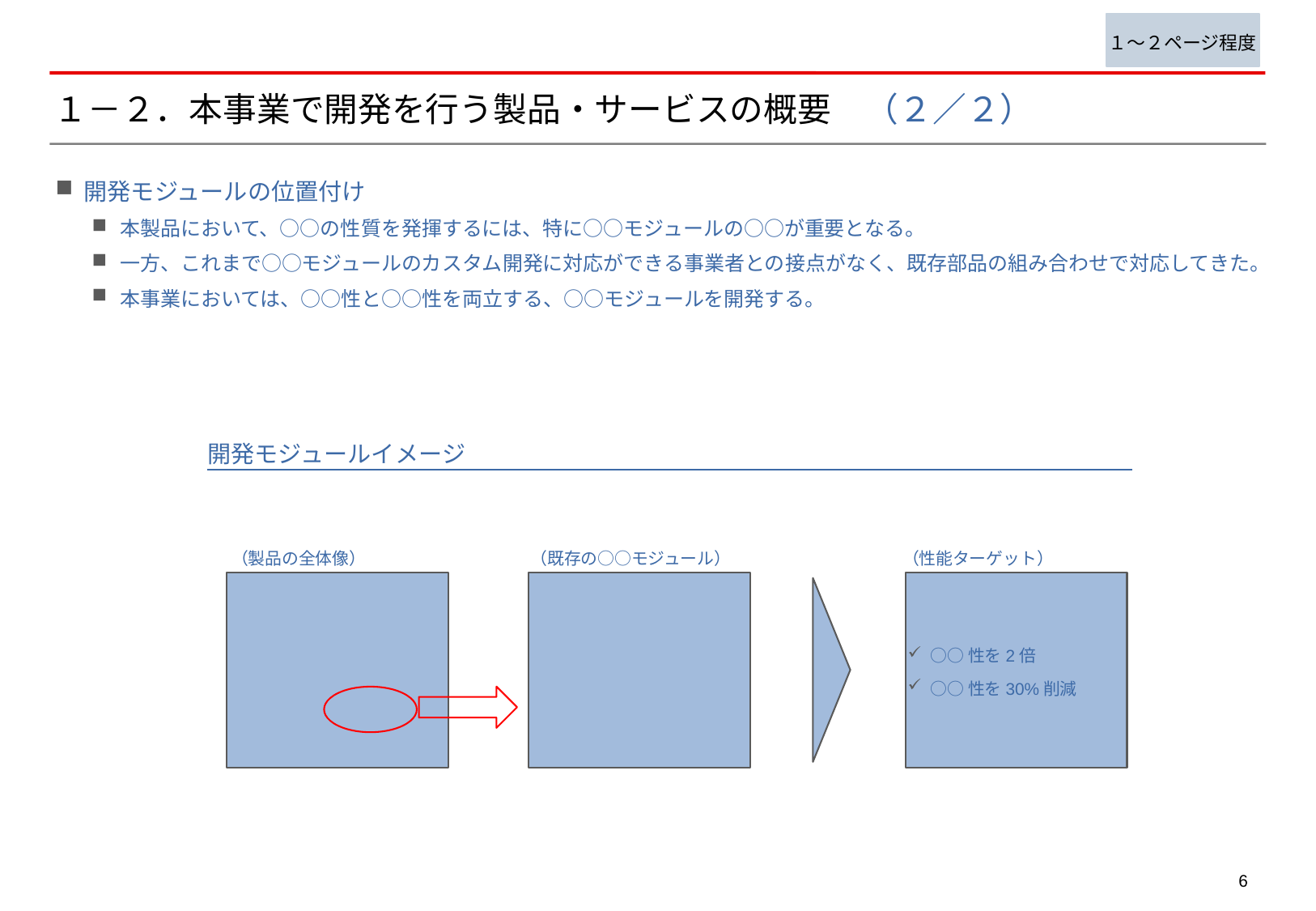

１～２ページ程度
# １－２．本事業で開発を行う製品・サービスの概要　（２／２）
開発モジュールの位置付け
本製品において、○○の性質を発揮するには、特に○○モジュールの○○が重要となる。
一方、これまで○○モジュールのカスタム開発に対応ができる事業者との接点がなく、既存部品の組み合わせで対応してきた。
本事業においては、○○性と○○性を両立する、○○モジュールを開発する。
開発モジュールイメージ
（製品の全体像）
（既存の○○モジュール）
（性能ターゲット）

○○性を2倍
○○性を30%削減